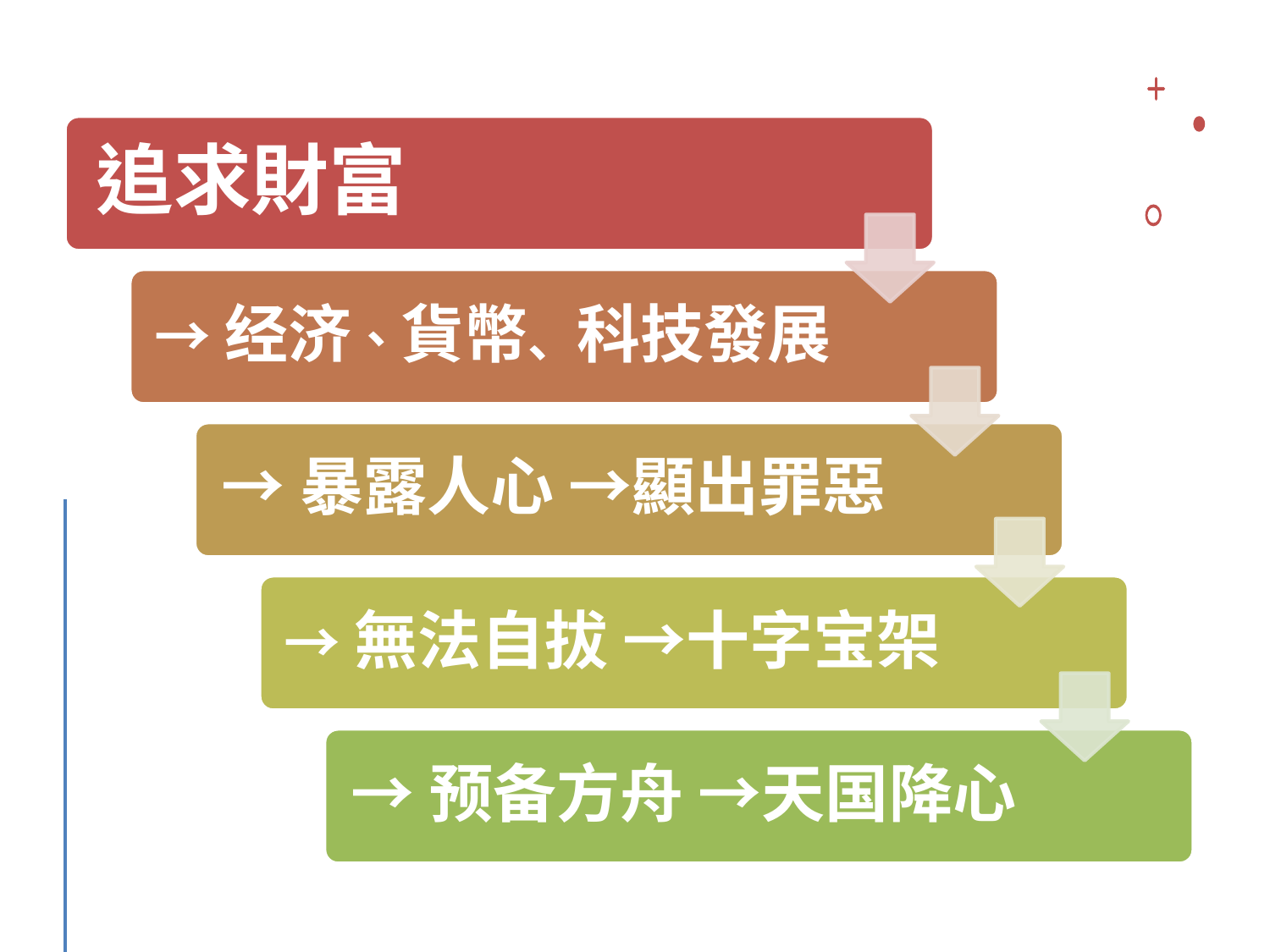

追求財富
→经济、貨幣、科技發展
→暴露人心 →顯出罪惡
→無法自拔 →十字宝架
→预备方舟 →天国降心